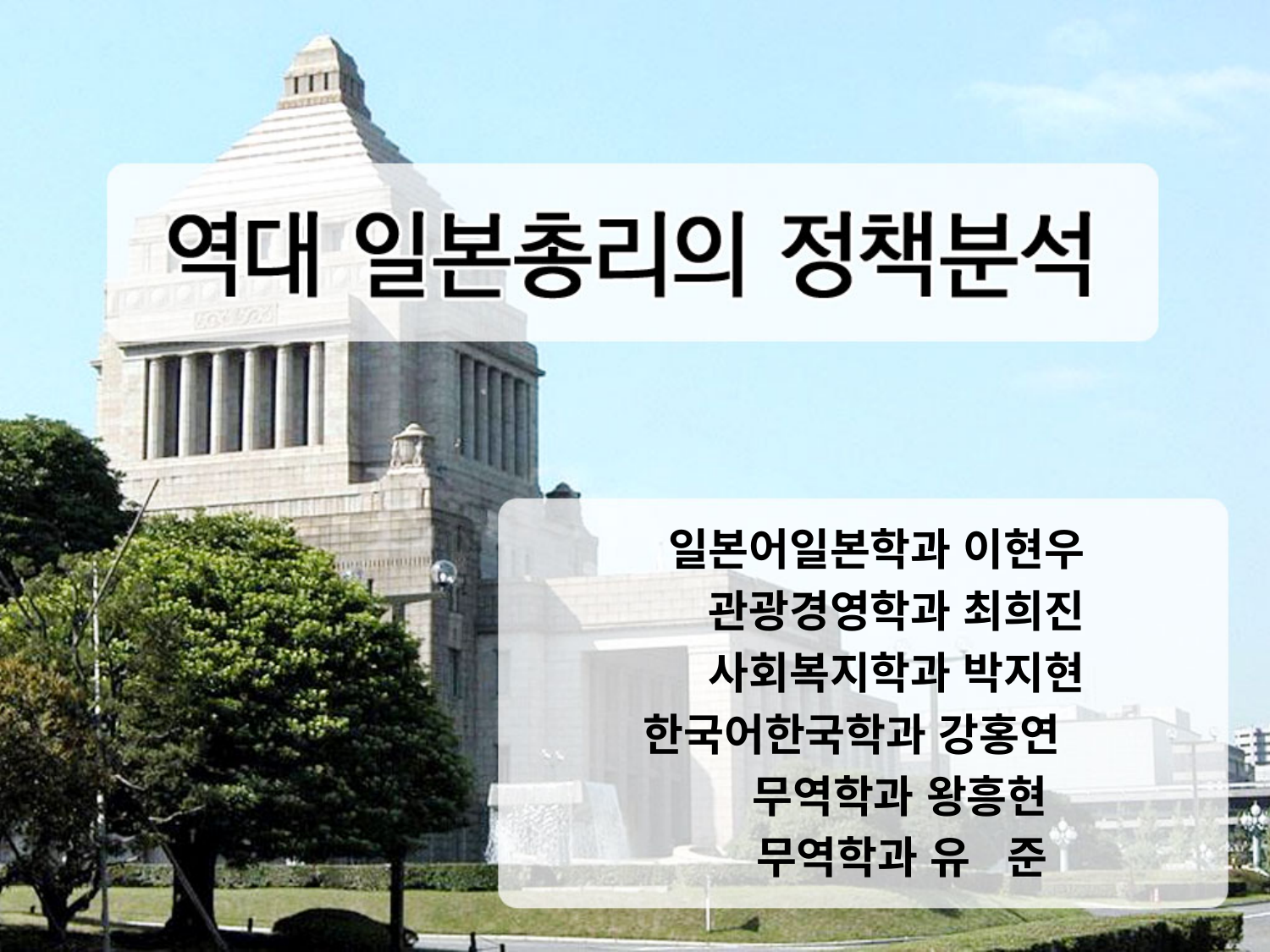

일본어일본학과 이현우
관광경영학과 최희진
 사회복지학과 박지현
한국어한국학과 강홍연
무역학과 왕흥현
무역학과 유   준